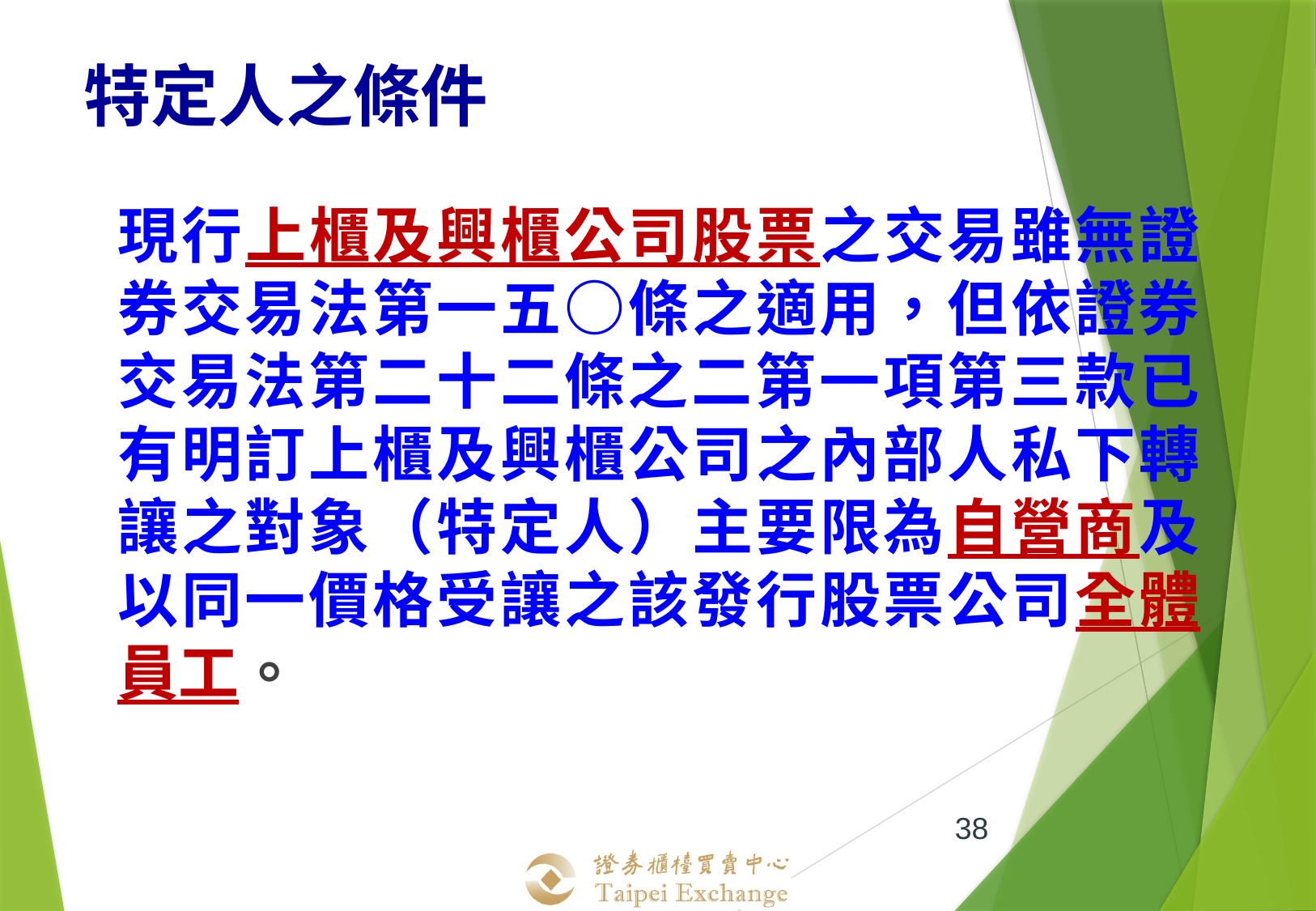

特定人之條件
現行上櫃及興櫃公司股票之交易雖無證券交易法第一五○條之適用，但依證券交易法第二十二條之二第一項第三款已有明訂上櫃及興櫃公司之內部人私下轉讓之對象（特定人）主要限為自營商及以同一價格受讓之該發行股票公司全體員工。
38